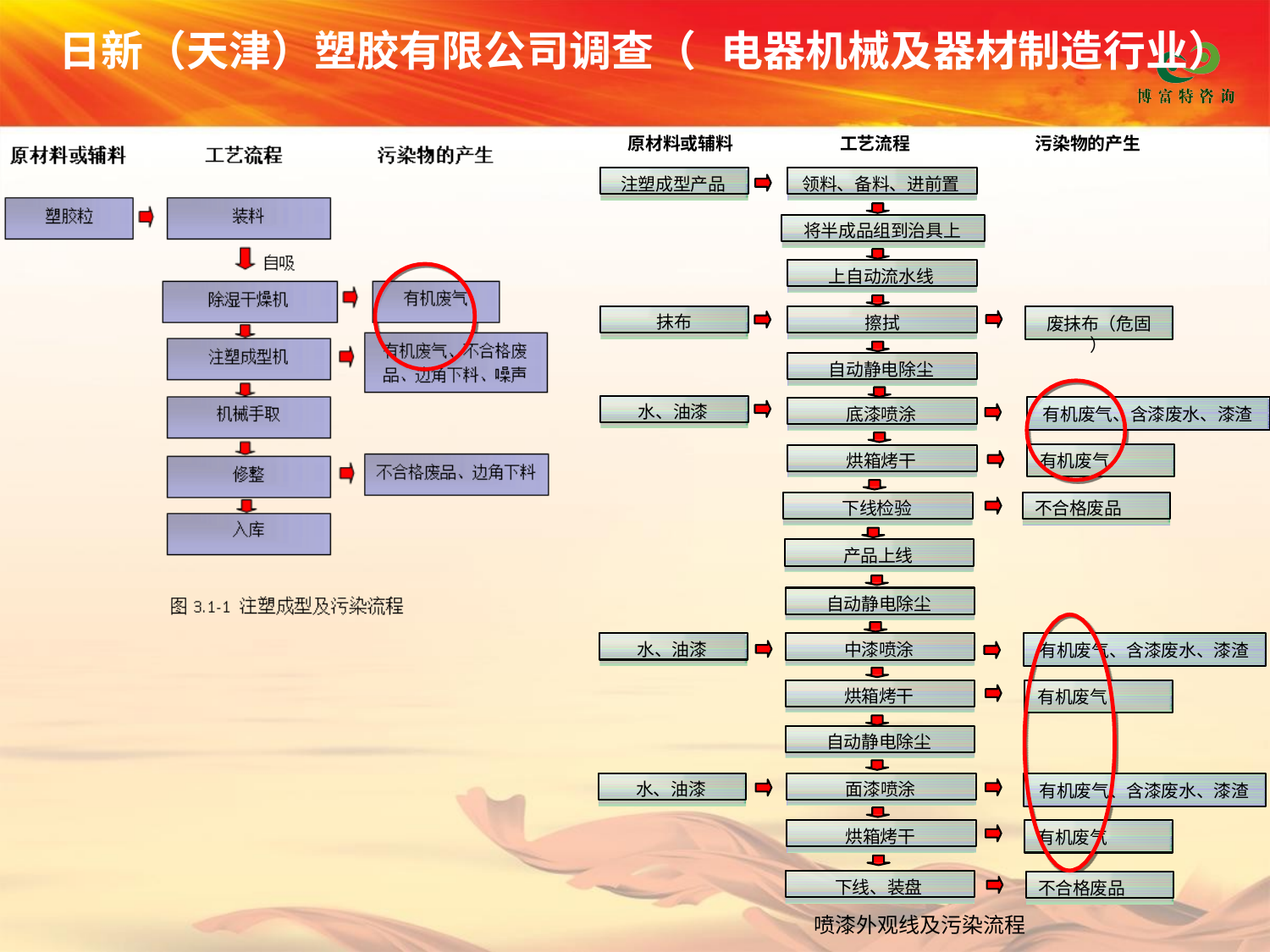

# 日新（天津）塑胶有限公司调查（	电器机械及器材制造行业）
工艺流程
污染物的产生
原材料或辅料

注塑成型产品

领料、备料、进前置

将半成品组到治具上

上自动流水线

抹布

擦拭

废抹布（危固
）

自动静电除尘

水、油漆

底漆喷涂

有机废气、含漆废水、漆渣

烘箱烤干
有机废气

不合格废品

下线检验

产品上线

自动静电除尘

水、油漆

中漆喷涂
有机废气、含漆废水、漆渣

烘箱烤干

有机废气

自动静电除尘

面漆喷涂

水、油漆

有机废气、含漆废水、漆渣

烘箱烤干

有机废气

下线、装盘

不合格废品

喷漆外观线及污染流程